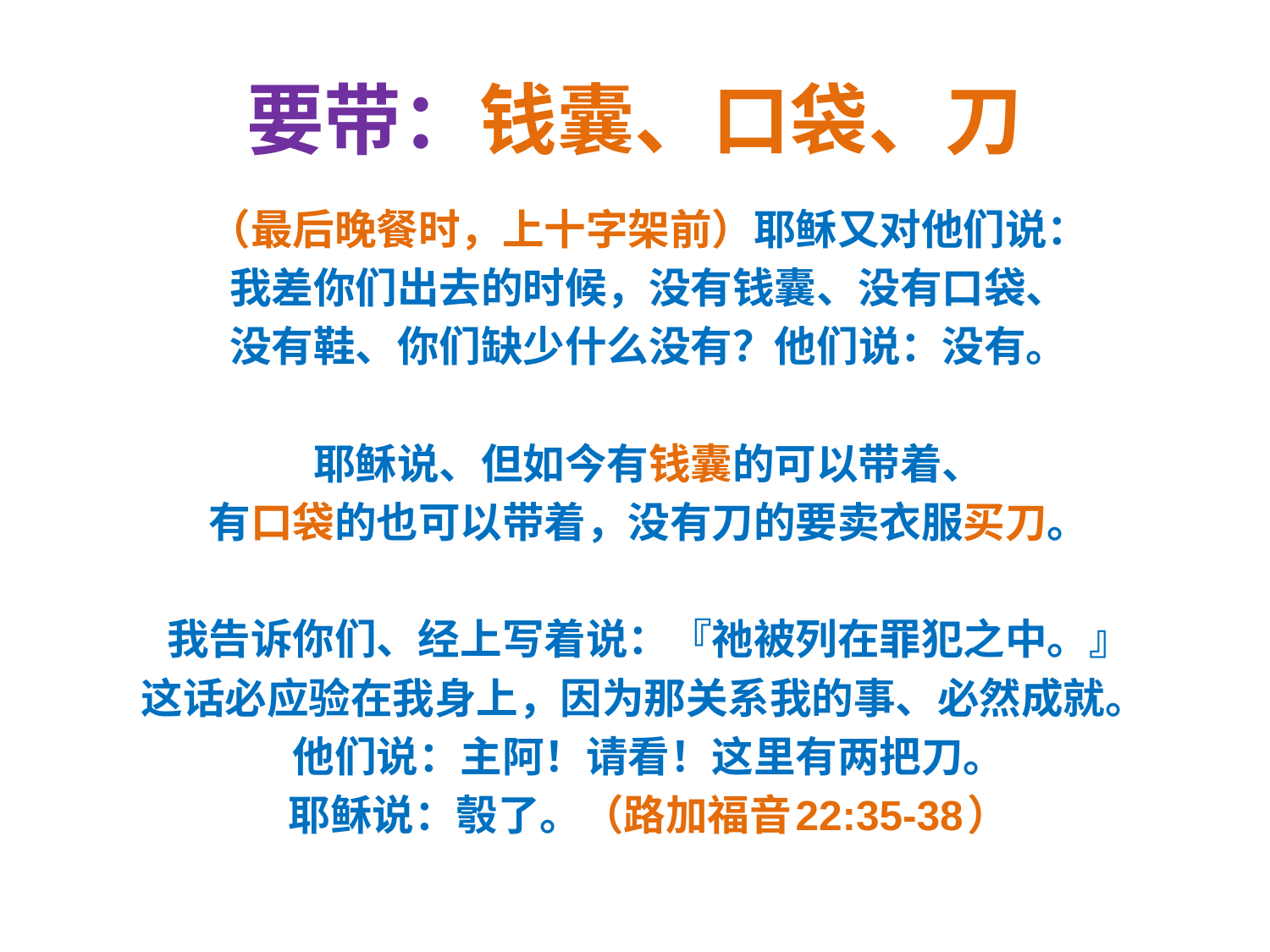

# 要带：钱囊、口袋、刀
（最后晚餐时，上十字架前）耶稣又对他们说：
我差你们出去的时候，没有钱囊、没有口袋、
没有鞋、你们缺少什么没有？他们说：没有。

耶稣说、但如今有钱囊的可以带着、
有口袋的也可以带着，没有刀的要卖衣服买刀。

我告诉你们、经上写着说：『祂被列在罪犯之中。』
这话必应验在我身上，因为那关系我的事、必然成就。
他们说：主阿！请看！这里有两把刀。
耶稣说：彀了。（路加福音22:35-38）